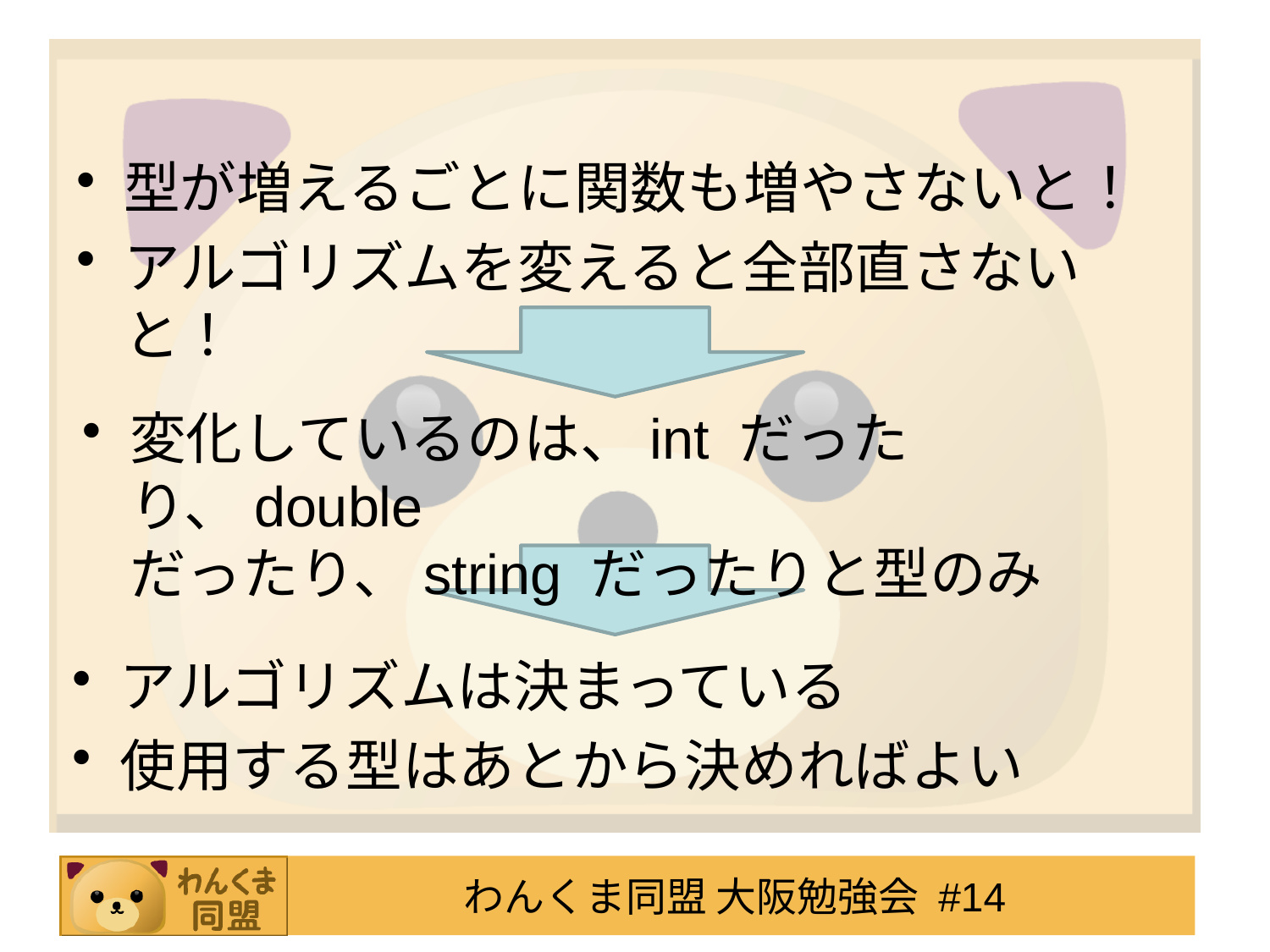

#
型が増えるごとに関数も増やさないと！
アルゴリズムを変えると全部直さないと！

変化しているのは、int だったり、double
だったり、string だったりと型のみ

アルゴリズムは決まっている
使用する型はあとから決めればよい